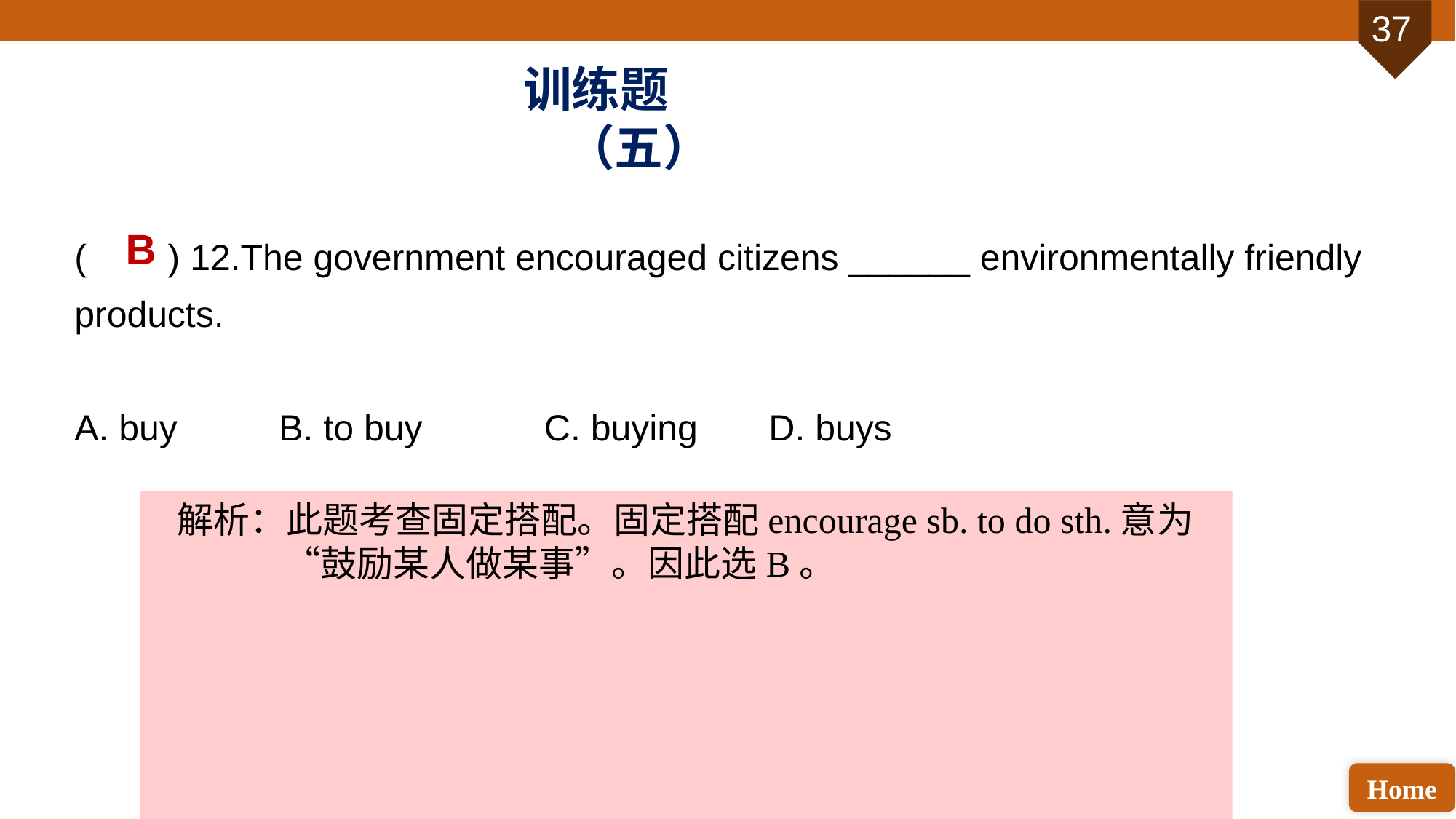

训练题（五）
(        ) 12.The government encouraged citizens ______ environmentally friendly products.

A. buy          B. to buy            C. buying       D. buys
B

解析：此题考查固定搭配。固定搭配encourage sb. to do sth.意为“鼓励某人做某事”。因此选B。